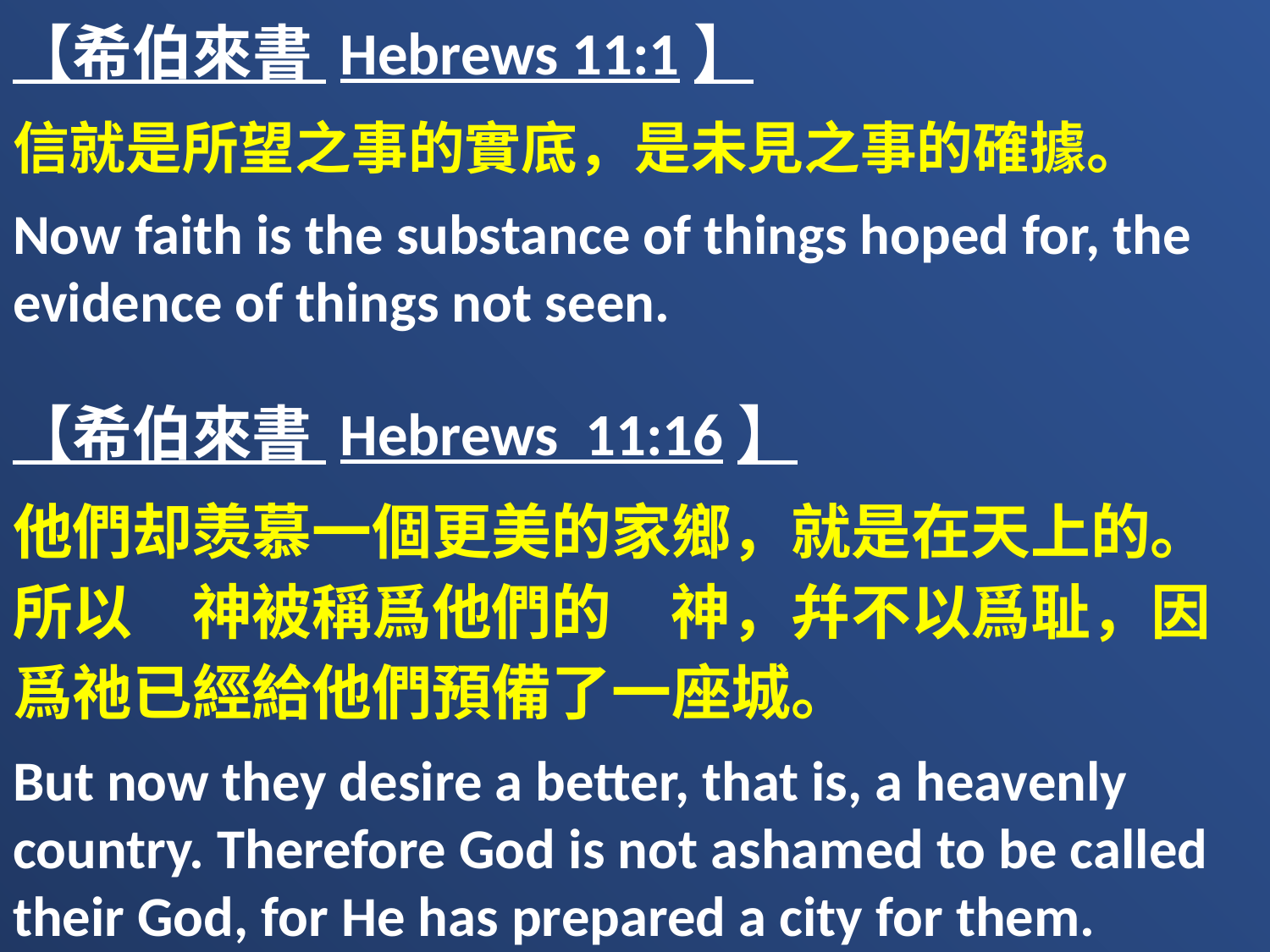

【希伯來書 Hebrews 11:1】
信就是所望之事的實底，是未見之事的確據。
Now faith is the substance of things hoped for, the evidence of things not seen.

【希伯來書 Hebrews  11:16】
他們却羡慕一個更美的家鄉，就是在天上的。所以　神被稱爲他們的　神，幷不以爲耻，因爲祂已經給他們預備了一座城。
But now they desire a better, that is, a heavenly country. Therefore God is not ashamed to be called their God, for He has prepared a city for them.